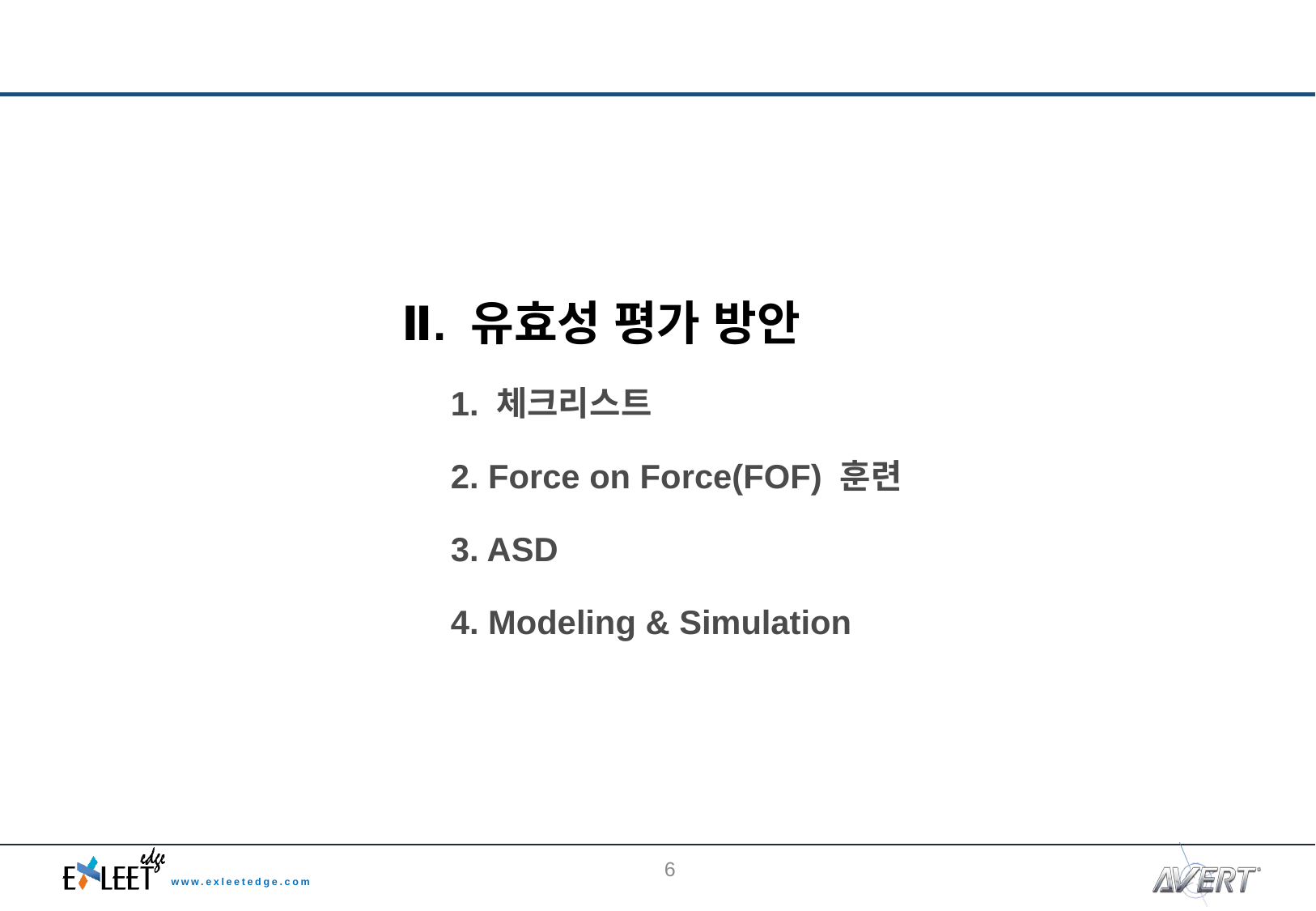

Ⅱ. 유효성 평가 방안
1. 체크리스트
2. Force on Force(FOF) 훈련
3. ASD
4. Modeling & Simulation
6